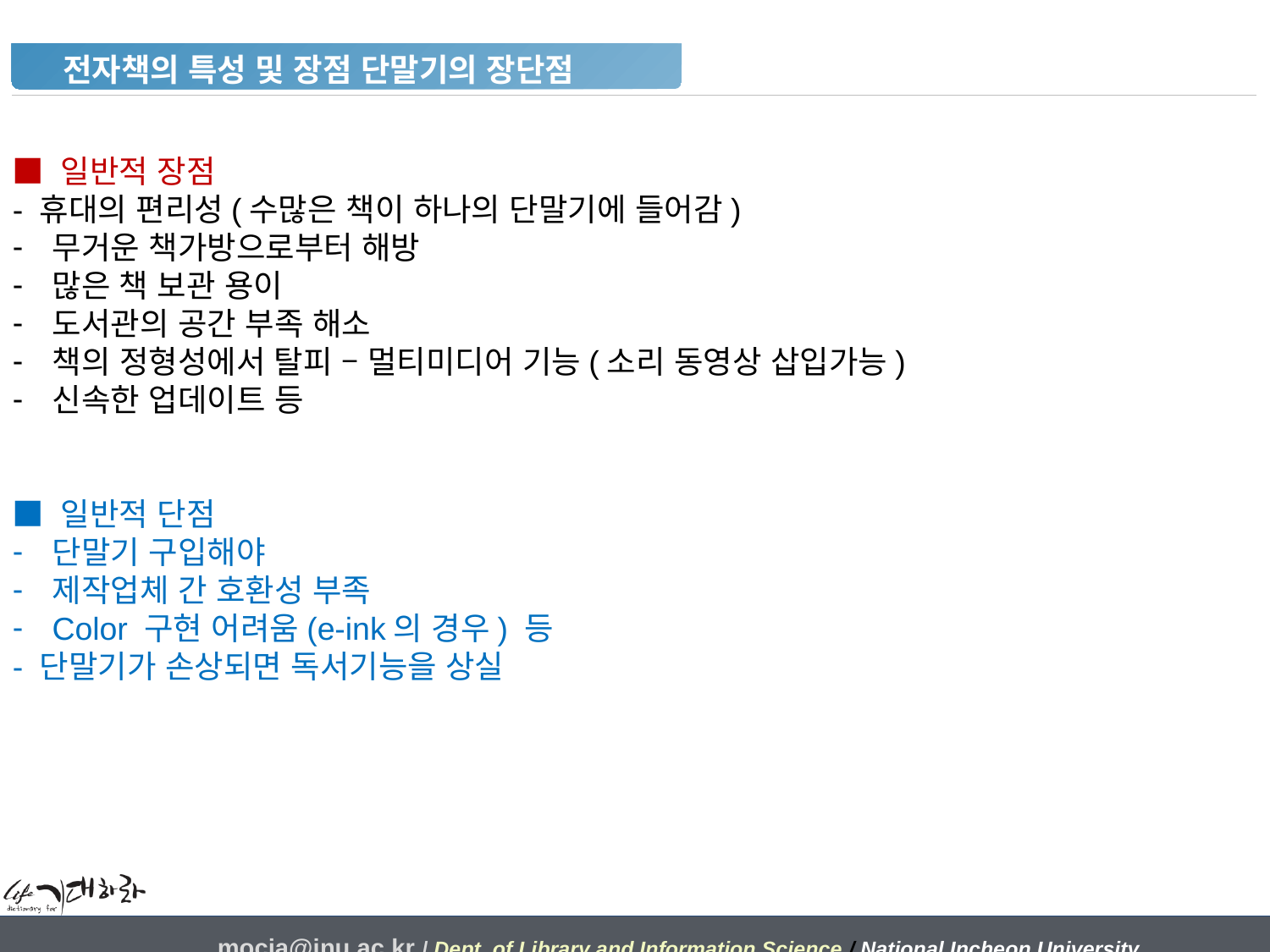

전자책의 특성 및 장점 단말기의 장단점
■ 일반적 장점
- 휴대의 편리성(수많은 책이 하나의 단말기에 들어감)
무거운 책가방으로부터 해방
많은 책 보관 용이
도서관의 공간 부족 해소
책의 정형성에서 탈피 – 멀티미디어 기능(소리 동영상 삽입가능)
신속한 업데이트 등

■ 일반적 단점
단말기 구입해야
제작업체 간 호환성 부족
Color 구현 어려움(e-ink의 경우) 등
- 단말기가 손상되면 독서기능을 상실

mocja@inu.ac.kr / Dept. of Library and Information Science / National Incheon University